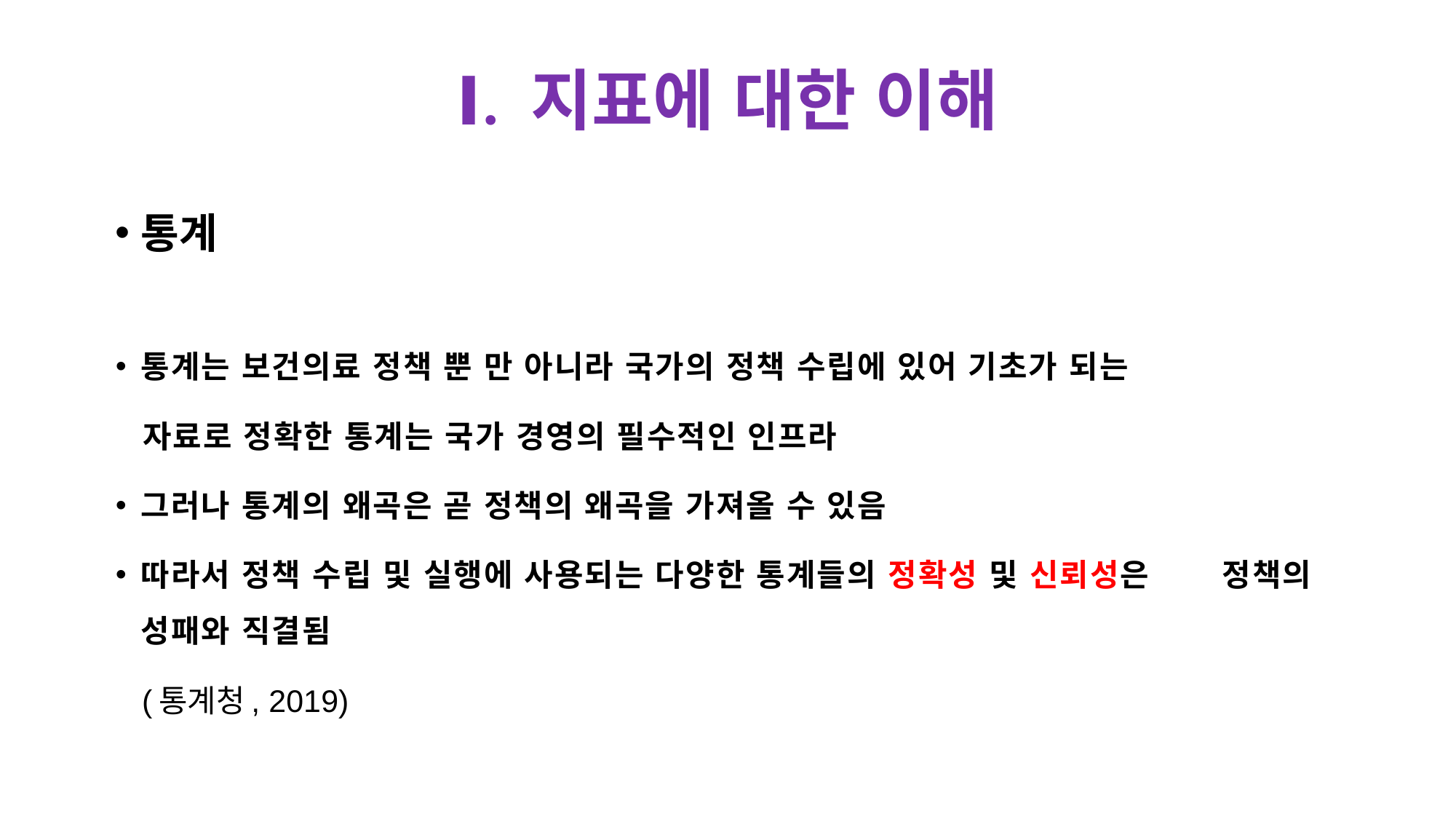

# Ⅰ. 지표에 대한 이해
통계

통계는 보건의료 정책 뿐 만 아니라 국가의 정책 수립에 있어 기초가 되는
  자료로 정확한 통계는 국가 경영의 필수적인 인프라
그러나 통계의 왜곡은 곧 정책의 왜곡을 가져올 수 있음
따라서 정책 수립 및 실행에 사용되는 다양한 통계들의 정확성 및 신뢰성은       정책의 성패와 직결됨
   (통계청, 2019)